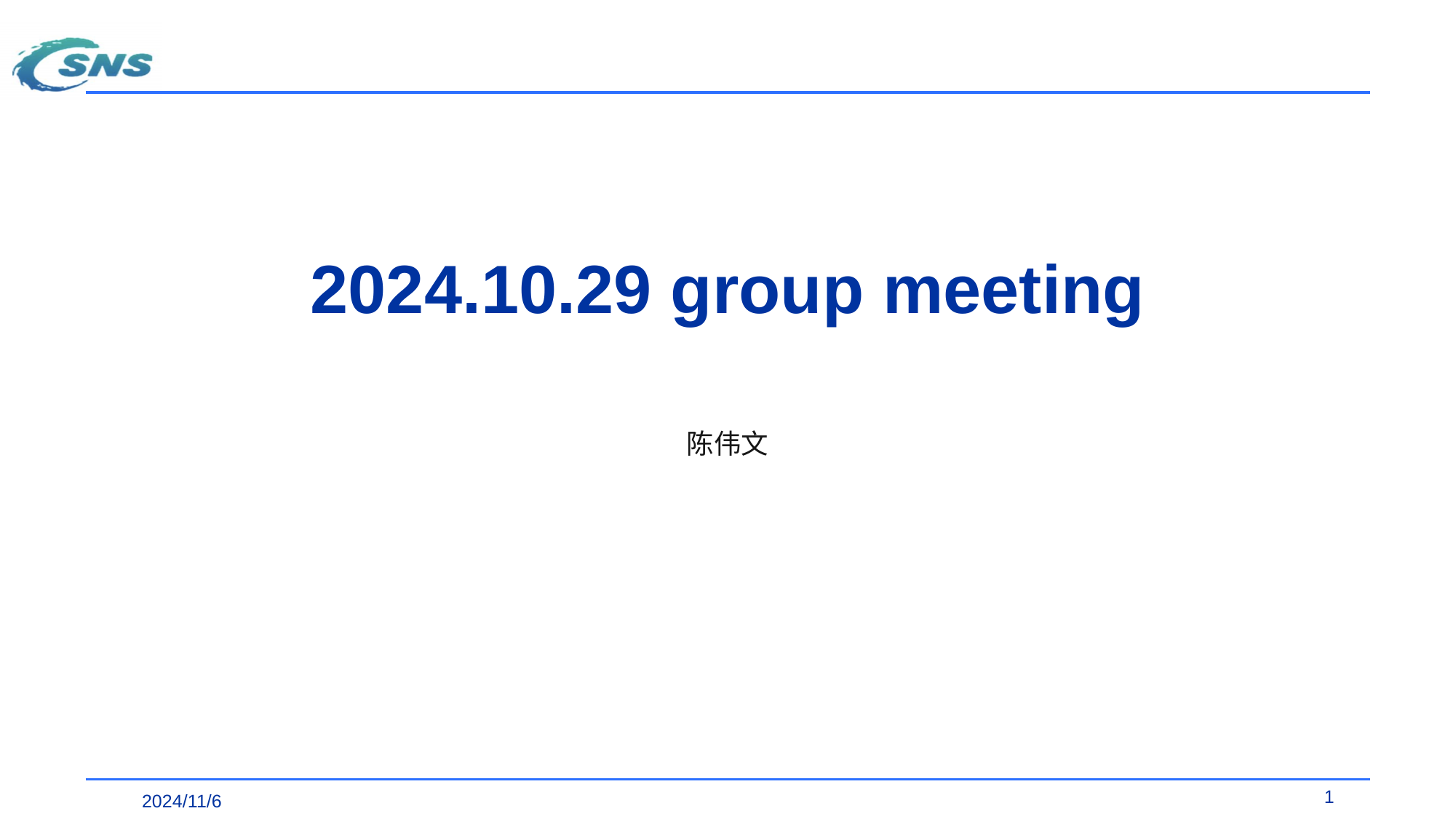

# 2024.10.29 group meeting
陈伟文
1
2024/11/6